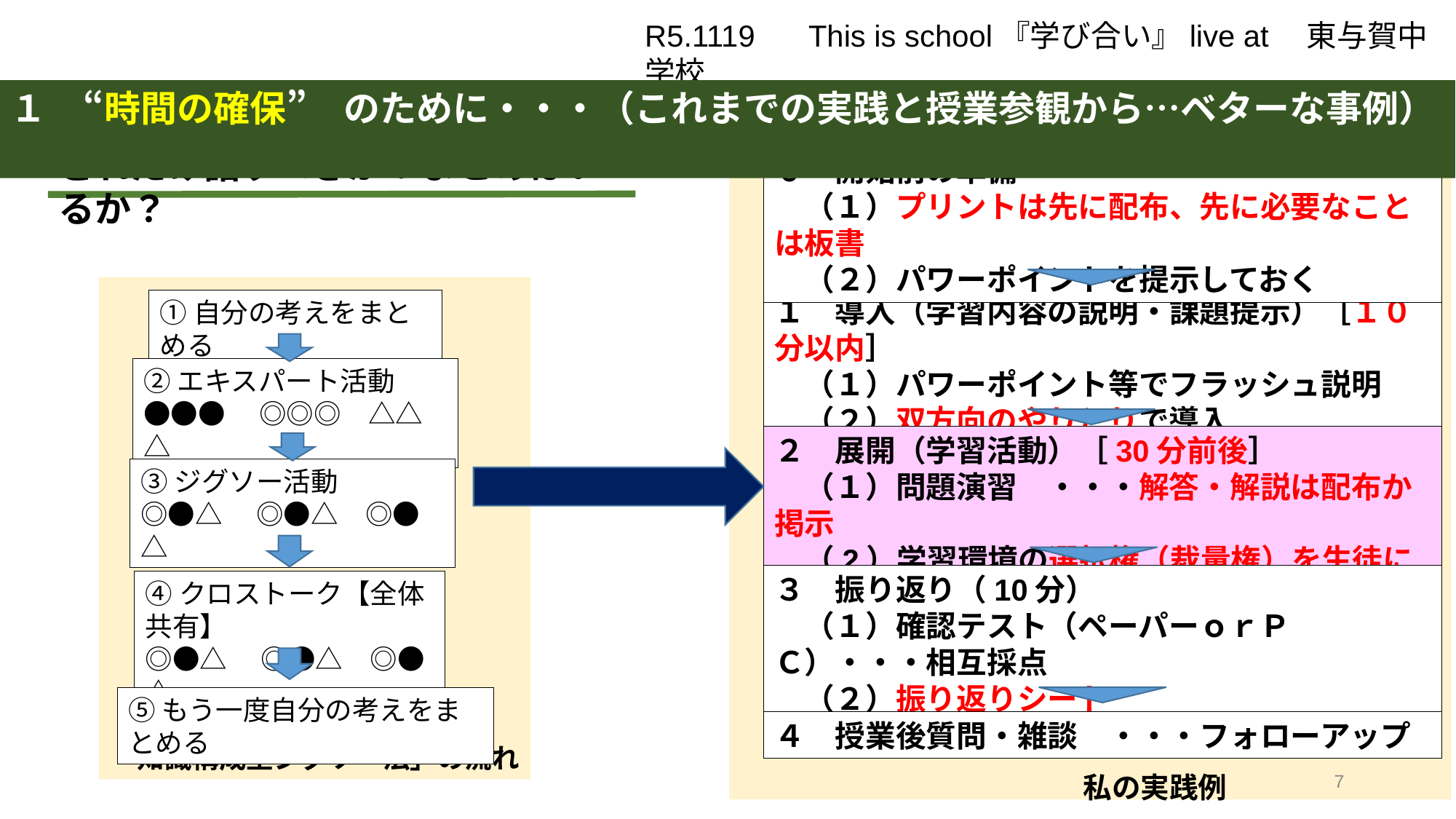

R5.1119 　This is school『学び合い』live at　東与賀中学校
１　“時間の確保”　のために・・・（これまでの実践と授業参観から…ベターな事例）

どれだけ話すべきか？まとめはいるか？
０　開始前の準備
　（１）プリントは先に配布、先に必要なことは板書
　（２）パワーポイントを提示しておく

「知識構成型ジグソー法」の流れ
１　導入（学習内容の説明・課題提示）［１０分以内］
　（１）パワーポイント等でフラッシュ説明
　（２）双方向のやりとりで導入
①自分の考えをまとめる

②エキスパート活動
●●●　◎◎◎　△△△

２　展開（学習活動）［30分前後］
　（１）問題演習　・・・解答・解説は配布か掲示
　（2）学習環境の選択権（裁量権）を生徒に委ねる

③ジグソー活動
◎●△　◎●△　◎●△

３　振り返り（10分）
　（１）確認テスト（ペーパーｏｒＰＣ）・・・相互採点
　（２）振り返りシート
④クロストーク【全体共有】
◎●△　◎●△　◎●△

⑤もう一度自分の考えをまとめる
４　授業後質問・雑談　・・・フォローアップ
7
私の実践例